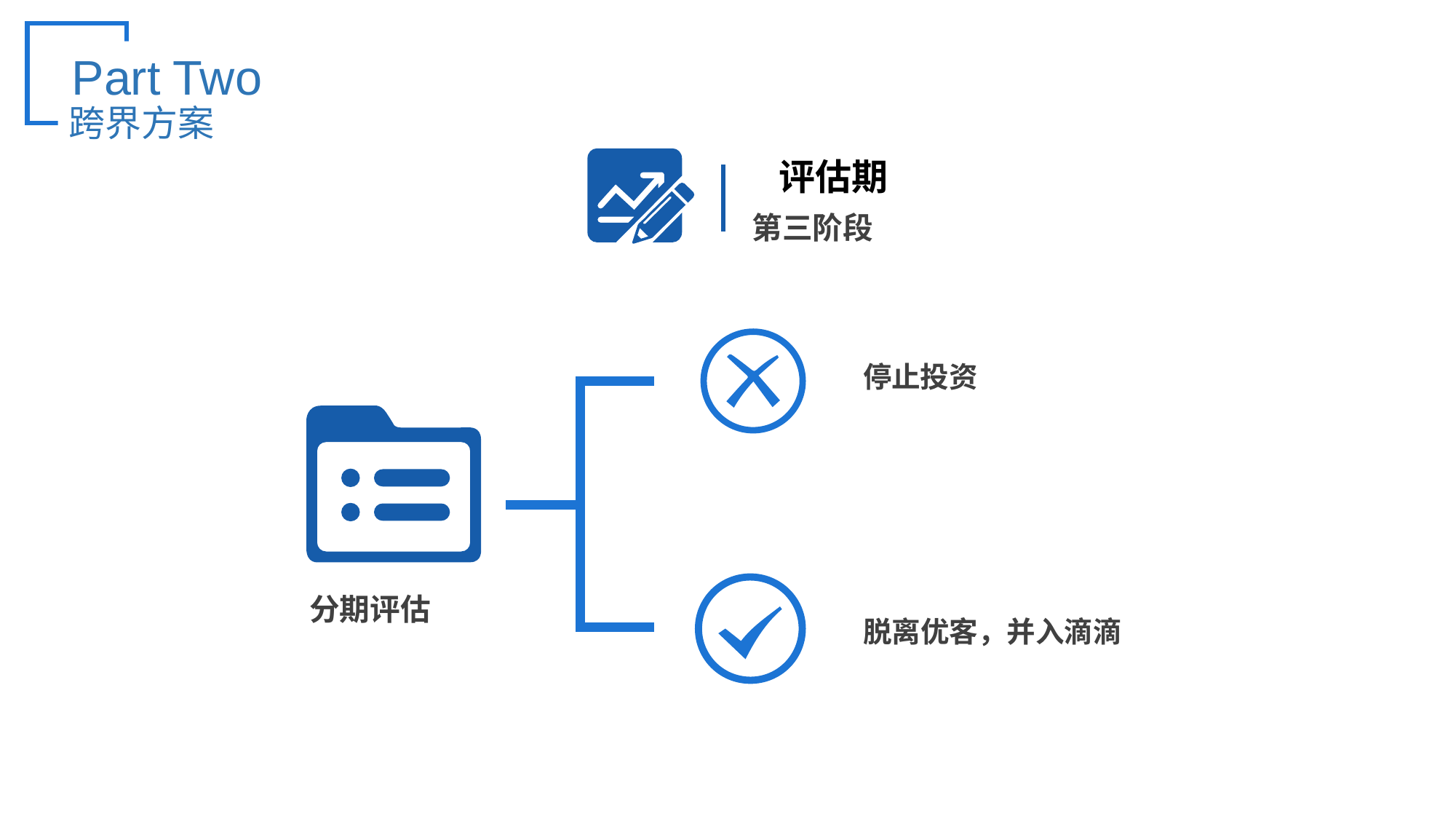

Part Two
跨界方案

评估期
第三阶段

停止投资

分期评估
脱离优客，并入滴滴